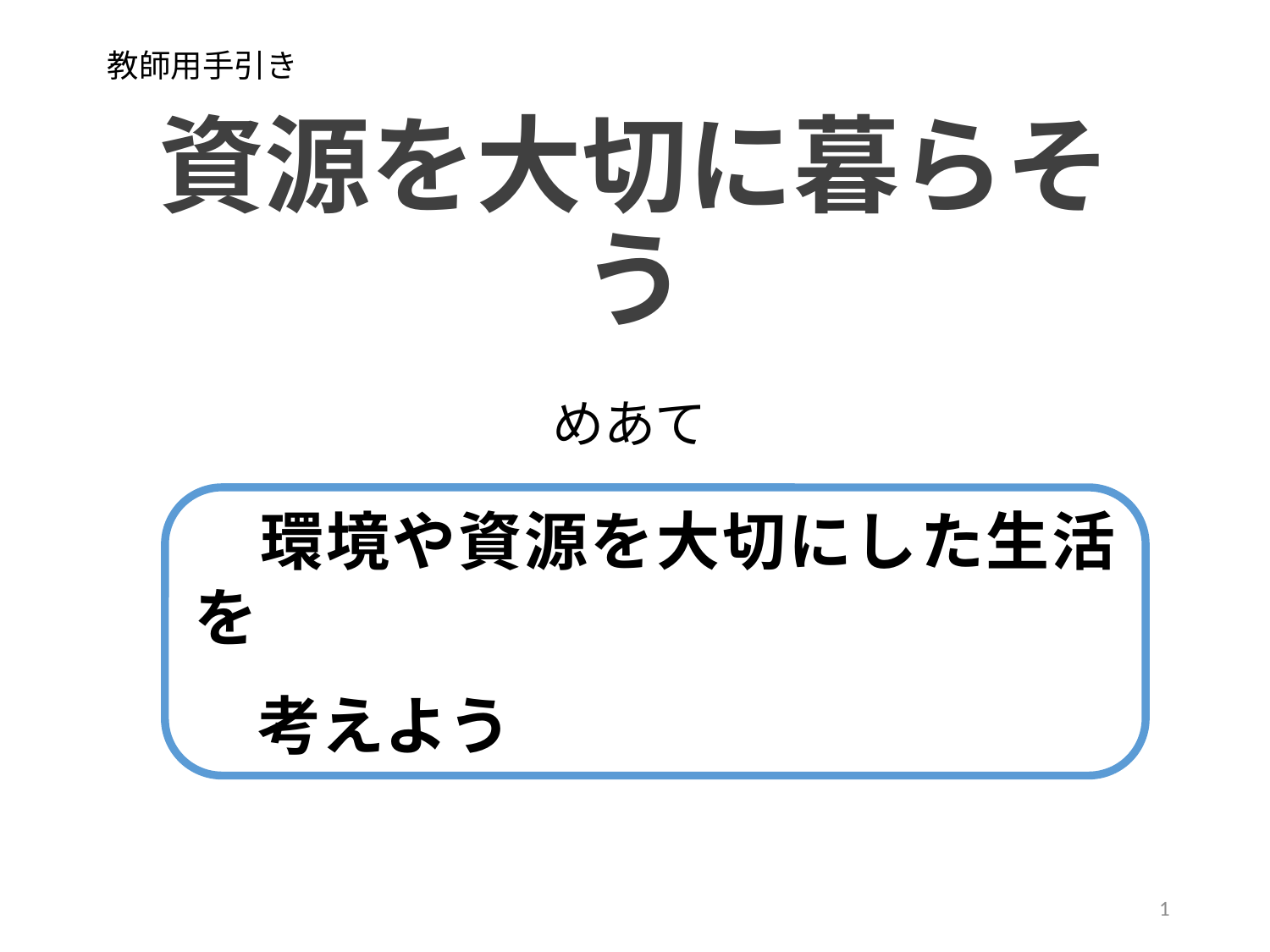

教師用手引き
# 資源を大切に暮らそう
めあて
　環境や資源を大切にした生活を
　考えよう
1